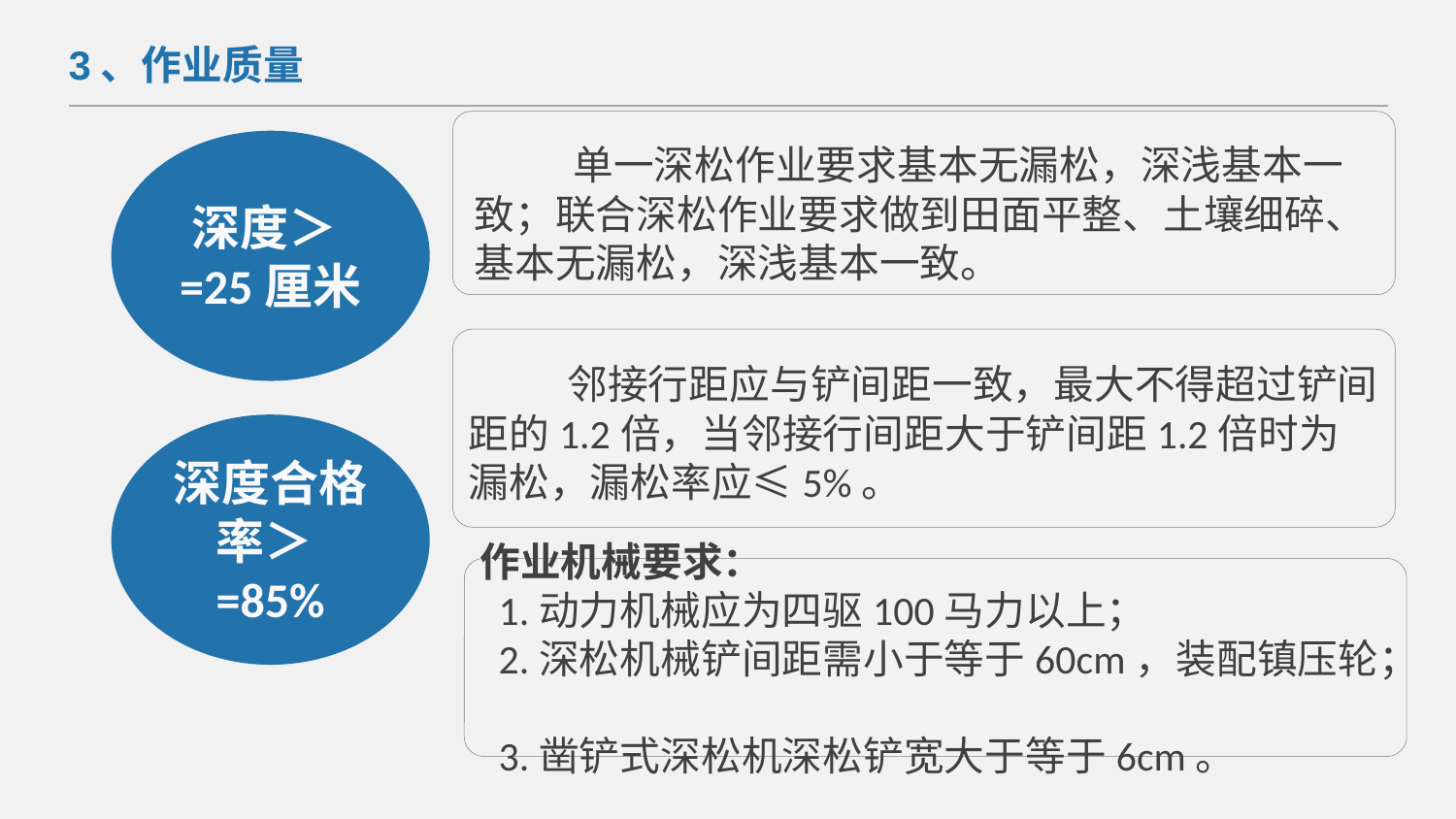

3、作业质量

        单一深松作业要求基本无漏松，深浅基本一致；联合深松作业要求做到田面平整、土壤细碎、基本无漏松，深浅基本一致。

深度＞=25厘米
        邻接行距应与铲间距一致，最大不得超过铲间距的1.2倍，当邻接行间距大于铲间距1.2倍时为漏松，漏松率应≤5%。
深度合格率＞=85%
作业机械要求：
  1.动力机械应为四驱100马力以上；
  2.深松机械铲间距需小于等于60cm，装配镇压轮；
  3.凿铲式深松机深松铲宽大于等于6cm。